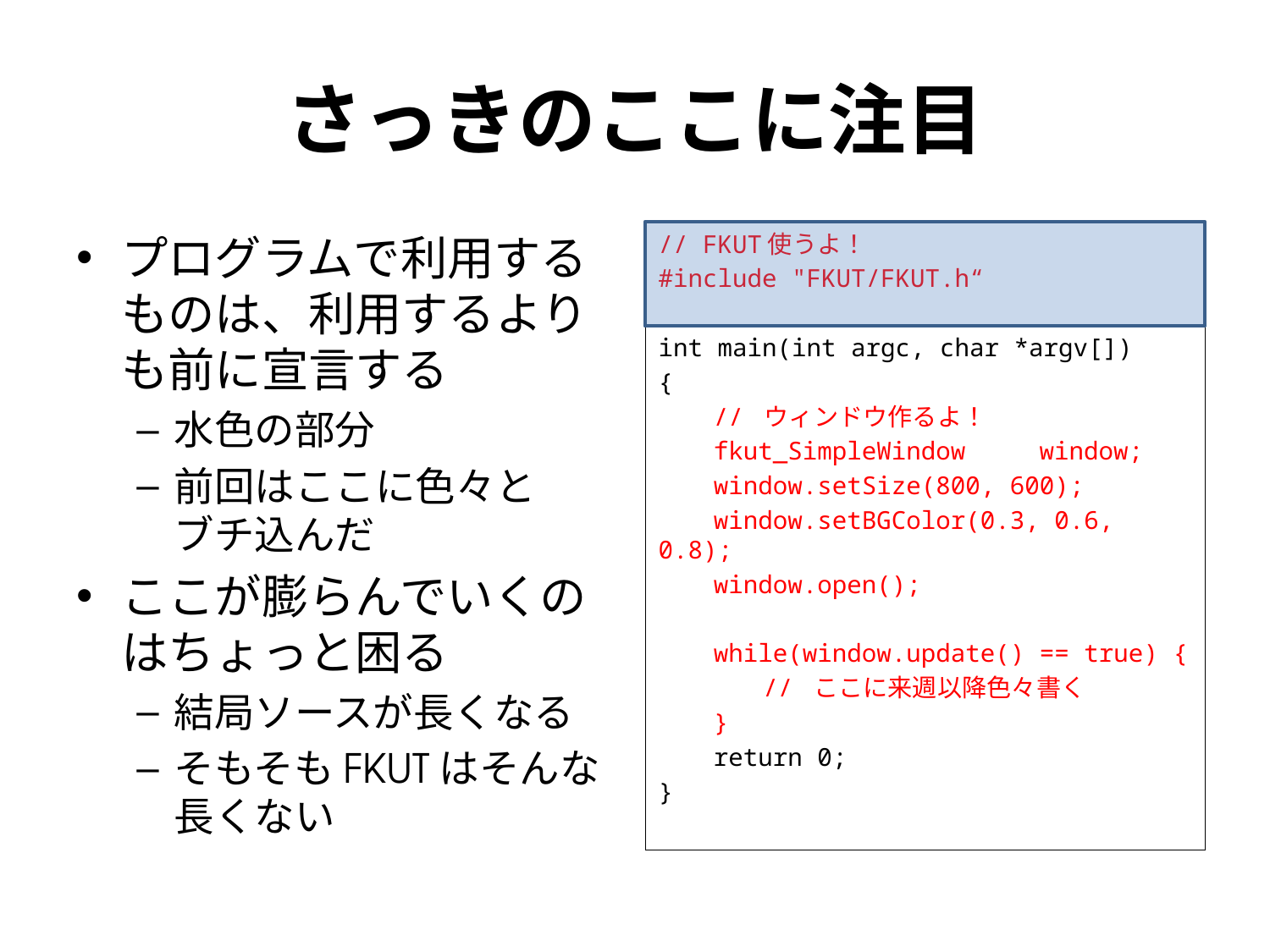

# さっきのここに注目

プログラムで利用するものは、利用するよりも前に宣言する
水色の部分
前回はここに色々と
ブチ込んだ
ここが膨らんでいくのはちょっと困る
結局ソースが長くなる
そもそもFKUTはそんな長くない
// FKUT使うよ！
#include "FKUT/FKUT.h“

int main(int argc, char *argv[])
{
　　// ウィンドウ作るよ！
　　fkut_SimpleWindow	window;
　　window.setSize(800, 600);
　　window.setBGColor(0.3, 0.6, 0.8);
　　window.open();

　　while(window.update() == true) {
　　　　// ここに来週以降色々書く
　　}
　　return 0;
}